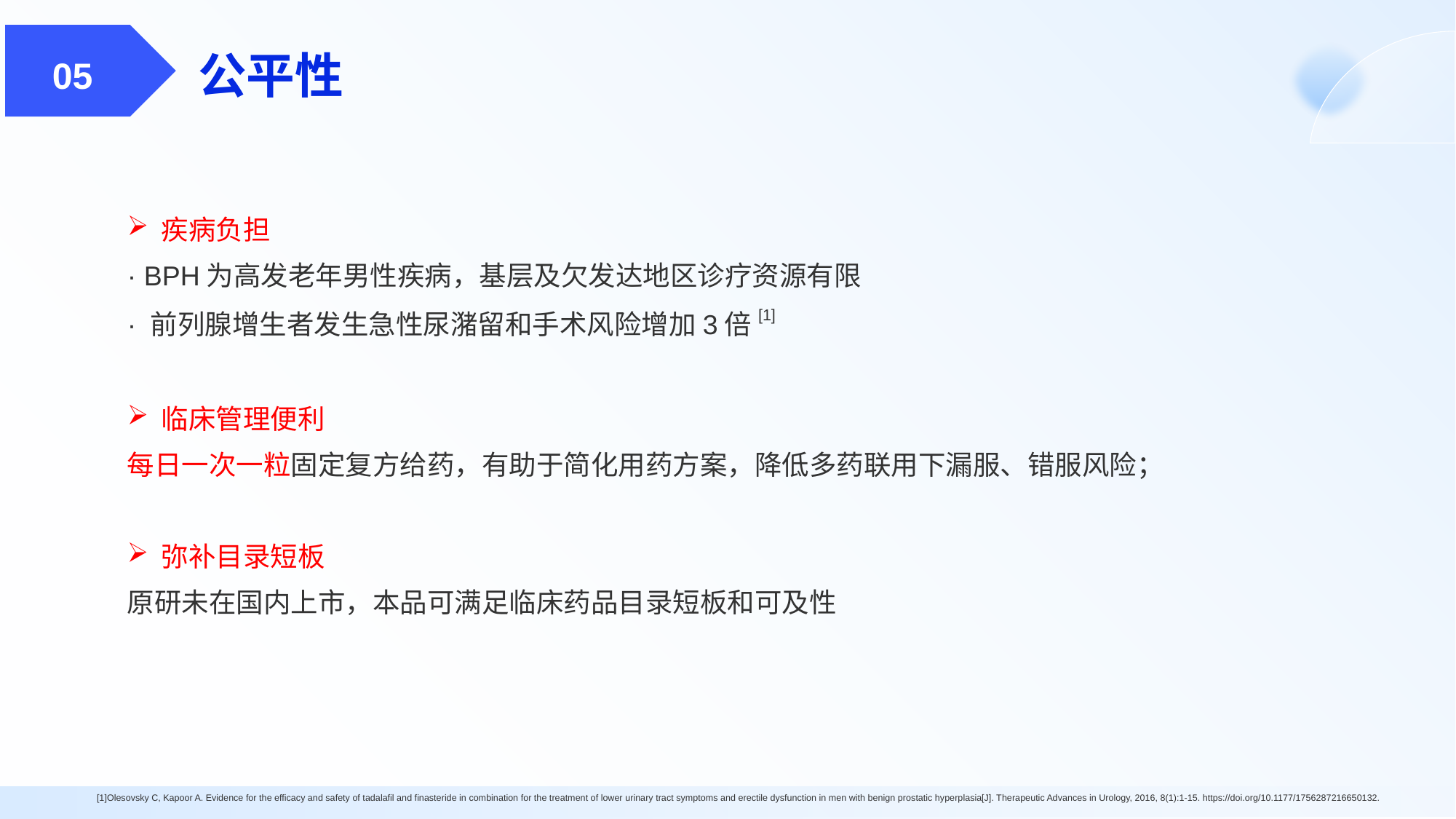

公平性

  05
疾病负担
· BPH为高发老年男性疾病，基层及欠发达地区诊疗资源有限
· 前列腺增生者发生急性尿潴留和手术风险增加3倍[1]

临床管理便利
每日一次一粒固定复方给药，有助于简化用药方案，降低多药联用下漏服、错服风险；

弥补目录短板
原研未在国内上市，本品可满足临床药品目录短板和可及性

[1]Olesovsky C, Kapoor A. Evidence for the efficacy and safety of tadalafil and finasteride in combination for the treatment of lower urinary tract symptoms and erectile dysfunction in men with benign prostatic hyperplasia[J]. Therapeutic Advances in Urology, 2016, 8(1):1-15. https://doi.org/10.1177/1756287216650132.